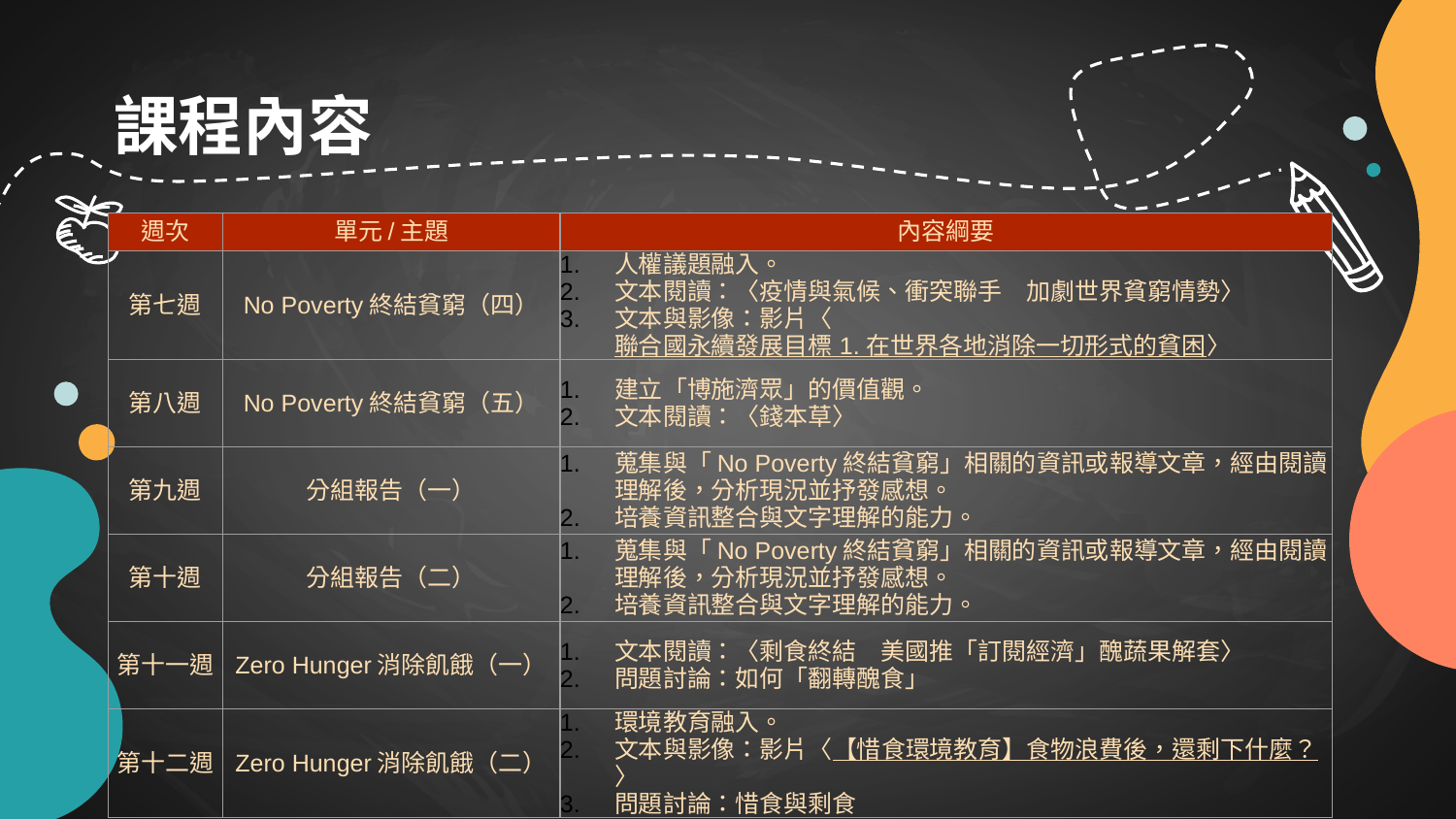

# 課程內容
| 週次 | 單元/主題 | 內容綱要 |
| --- | --- | --- |
| 第七週 | No Poverty終結貧窮（四） | 人權議題融入。 文本閱讀：〈疫情與氣候、衝突聯手　加劇世界貧窮情勢〉 文本與影像：影片〈聯合國永續發展目標 1. 在世界各地消除一切形式的貧困〉 |
| 第八週 | No Poverty終結貧窮（五） | 建立「博施濟眾」的價值觀。 文本閱讀：〈錢本草〉 |
| 第九週 | 分組報告（一） | 蒐集與「No Poverty終結貧窮」相關的資訊或報導文章，經由閱讀理解後，分析現況並抒發感想。 培養資訊整合與文字理解的能力。 |
| 第十週 | 分組報告（二） | 蒐集與「No Poverty終結貧窮」相關的資訊或報導文章，經由閱讀理解後，分析現況並抒發感想。 培養資訊整合與文字理解的能力。 |
| 第十一週 | Zero Hunger消除飢餓（一） | 文本閱讀：〈剩食終結　美國推「訂閱經濟」醜蔬果解套〉 問題討論：如何「翻轉醜食」 |
| 第十二週 | Zero Hunger消除飢餓（二） | 環境教育融入。 文本與影像：影片〈【惜食環境教育】食物浪費後，還剩下什麼？〉 問題討論：惜食與剩食 |